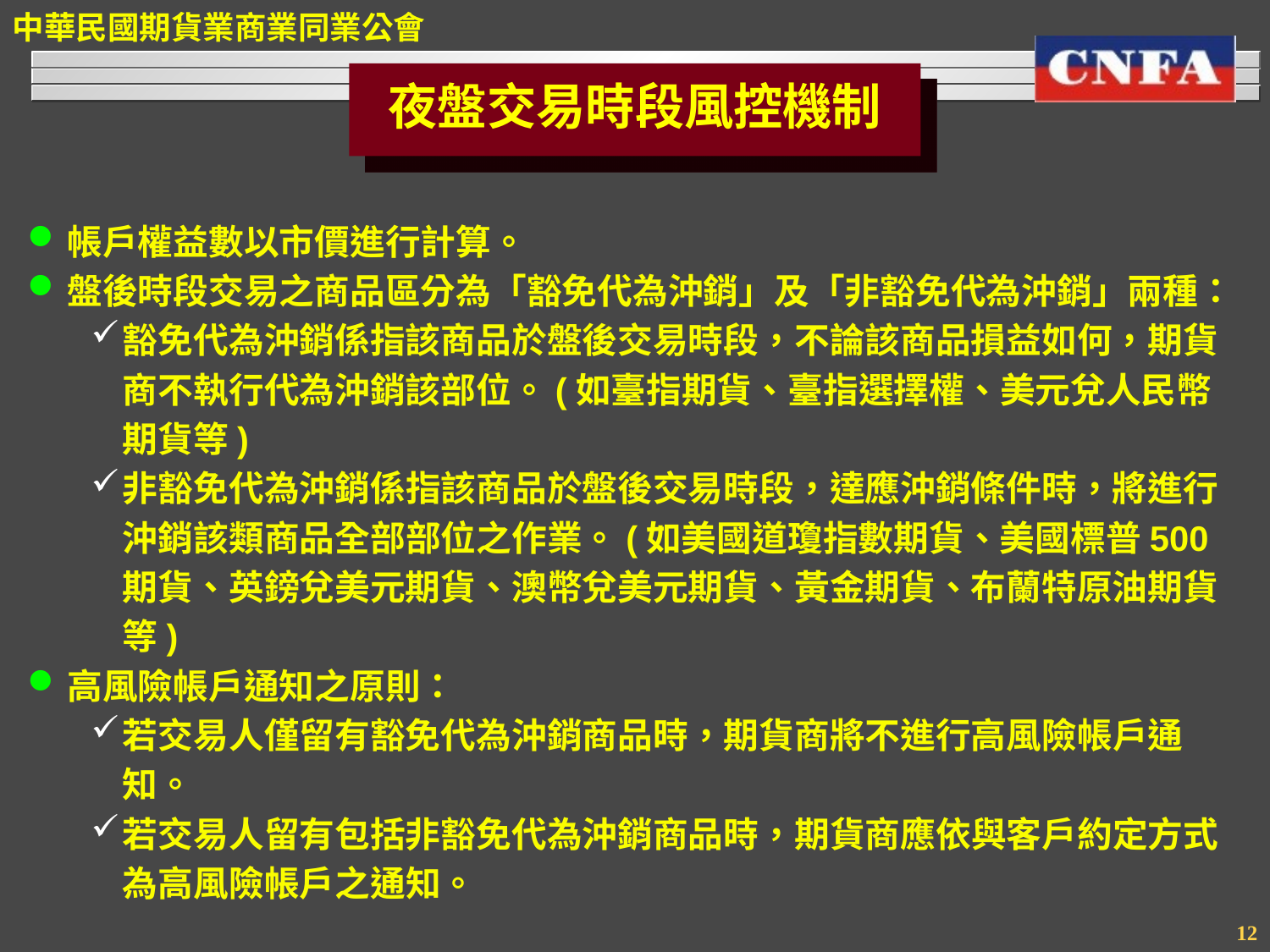

夜盤交易時段風控機制
帳戶權益數以市價進行計算。
盤後時段交易之商品區分為「豁免代為沖銷」及「非豁免代為沖銷」兩種：
豁免代為沖銷係指該商品於盤後交易時段，不論該商品損益如何，期貨商不執行代為沖銷該部位。(如臺指期貨、臺指選擇權、美元兌人民幣期貨等)
非豁免代為沖銷係指該商品於盤後交易時段，達應沖銷條件時，將進行沖銷該類商品全部部位之作業。(如美國道瓊指數期貨、美國標普500期貨、英鎊兌美元期貨、澳幣兌美元期貨、黃金期貨、布蘭特原油期貨等)
高風險帳戶通知之原則：
若交易人僅留有豁免代為沖銷商品時，期貨商將不進行高風險帳戶通知。
若交易人留有包括非豁免代為沖銷商品時，期貨商應依與客戶約定方式為高風險帳戶之通知。